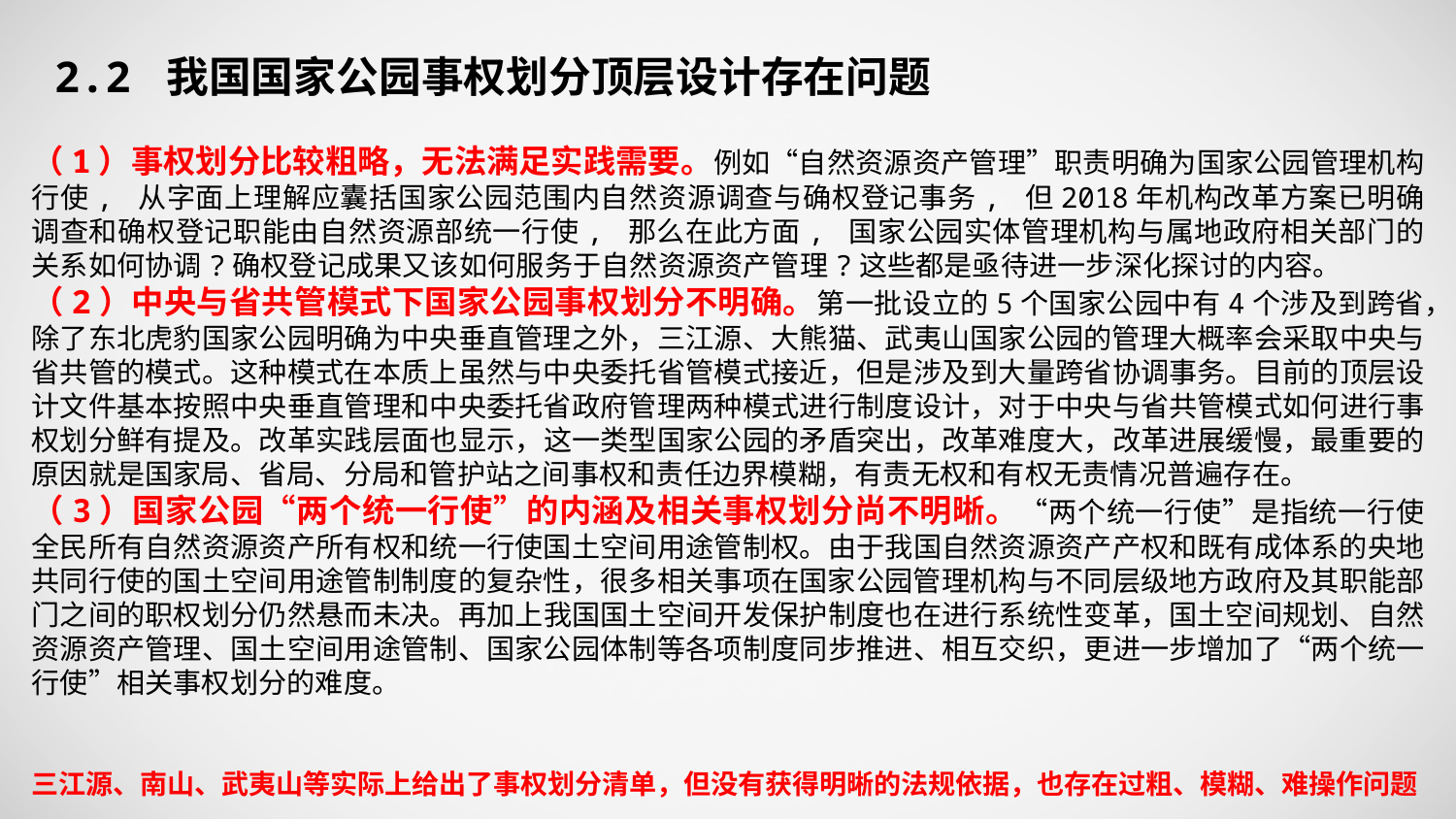

2.2 我国国家公园事权划分顶层设计存在问题
（1）事权划分比较粗略，无法满足实践需要。例如“自然资源资产管理”职责明确为国家公园管理机构行使, 从字面上理解应囊括国家公园范围内自然资源调查与确权登记事务, 但2018年机构改革方案已明确调查和确权登记职能由自然资源部统一行使, 那么在此方面, 国家公园实体管理机构与属地政府相关部门的关系如何协调?确权登记成果又该如何服务于自然资源资产管理?这些都是亟待进一步深化探讨的内容。
（2）中央与省共管模式下国家公园事权划分不明确。第一批设立的5个国家公园中有4个涉及到跨省，除了东北虎豹国家公园明确为中央垂直管理之外，三江源、大熊猫、武夷山国家公园的管理大概率会采取中央与省共管的模式。这种模式在本质上虽然与中央委托省管模式接近，但是涉及到大量跨省协调事务。目前的顶层设计文件基本按照中央垂直管理和中央委托省政府管理两种模式进行制度设计，对于中央与省共管模式如何进行事权划分鲜有提及。改革实践层面也显示，这一类型国家公园的矛盾突出，改革难度大，改革进展缓慢，最重要的原因就是国家局、省局、分局和管护站之间事权和责任边界模糊，有责无权和有权无责情况普遍存在。
（3）国家公园“两个统一行使”的内涵及相关事权划分尚不明晰。“两个统一行使”是指统一行使全民所有自然资源资产所有权和统一行使国土空间用途管制权。由于我国自然资源资产产权和既有成体系的央地共同行使的国土空间用途管制制度的复杂性，很多相关事项在国家公园管理机构与不同层级地方政府及其职能部门之间的职权划分仍然悬而未决。再加上我国国土空间开发保护制度也在进行系统性变革，国土空间规划、自然资源资产管理、国土空间用途管制、国家公园体制等各项制度同步推进、相互交织，更进一步增加了“两个统一行使”相关事权划分的难度。

三江源、南山、武夷山等实际上给出了事权划分清单，但没有获得明晰的法规依据，也存在过粗、模糊、难操作问题